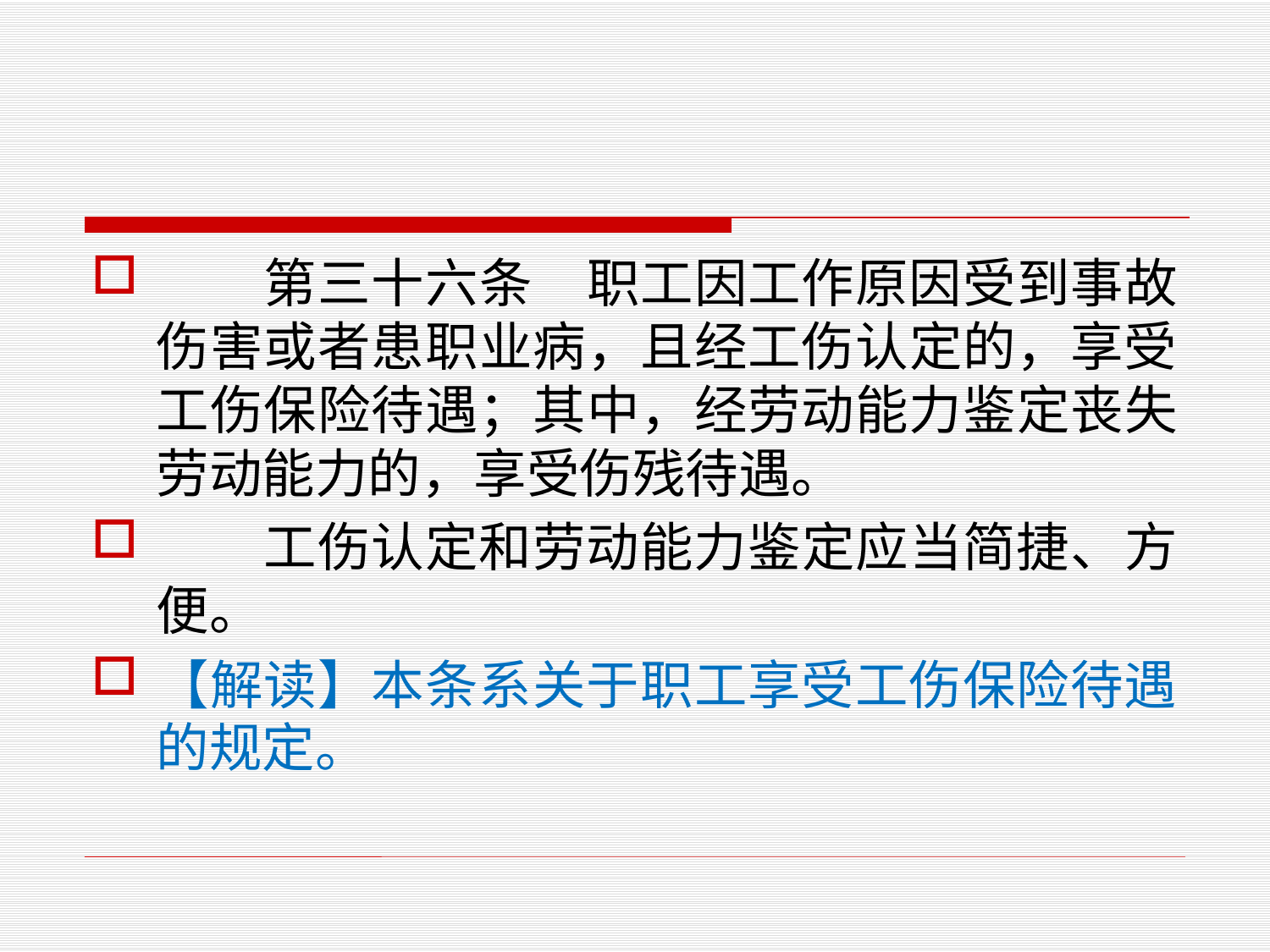

第三十六条　职工因工作原因受到事故伤害或者患职业病，且经工伤认定的，享受工伤保险待遇；其中，经劳动能力鉴定丧失劳动能力的，享受伤残待遇。
　　工伤认定和劳动能力鉴定应当简捷、方便。
【解读】本条系关于职工享受工伤保险待遇的规定。